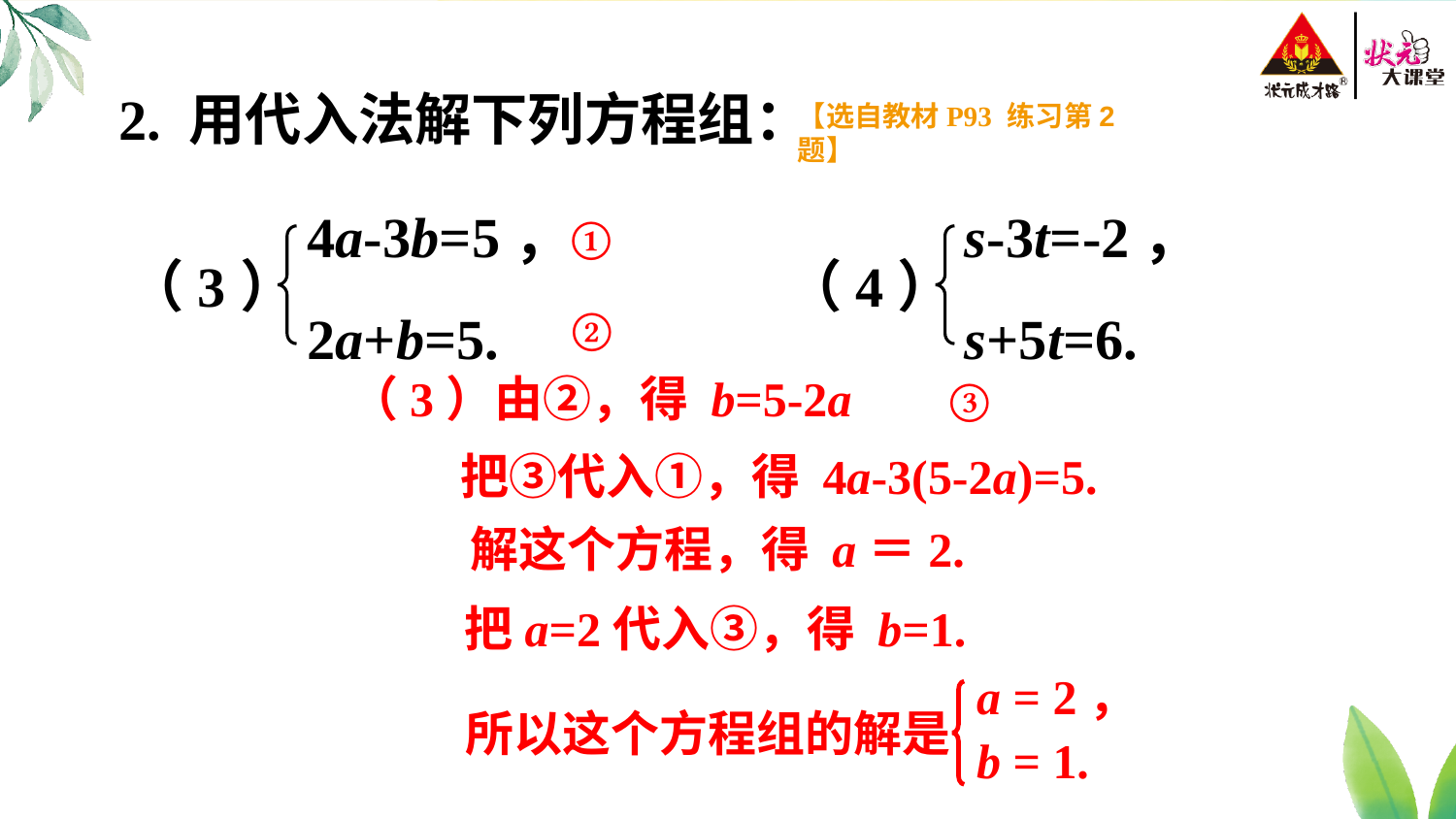

2. 用代入法解下列方程组：
【选自教材P93 练习第2题】
s-3t=-2，
s+5t=6.

（4）
4a-3b=5，
2a+b=5.

（3）
①
②
（3）由②，得 b=5-2a
③
把③代入①，得 4a-3(5-2a)=5.
 解这个方程，得 a＝2.
  把a=2代入③，得 b=1.
 a = 2，
 b = 1.

 所以这个方程组的解是